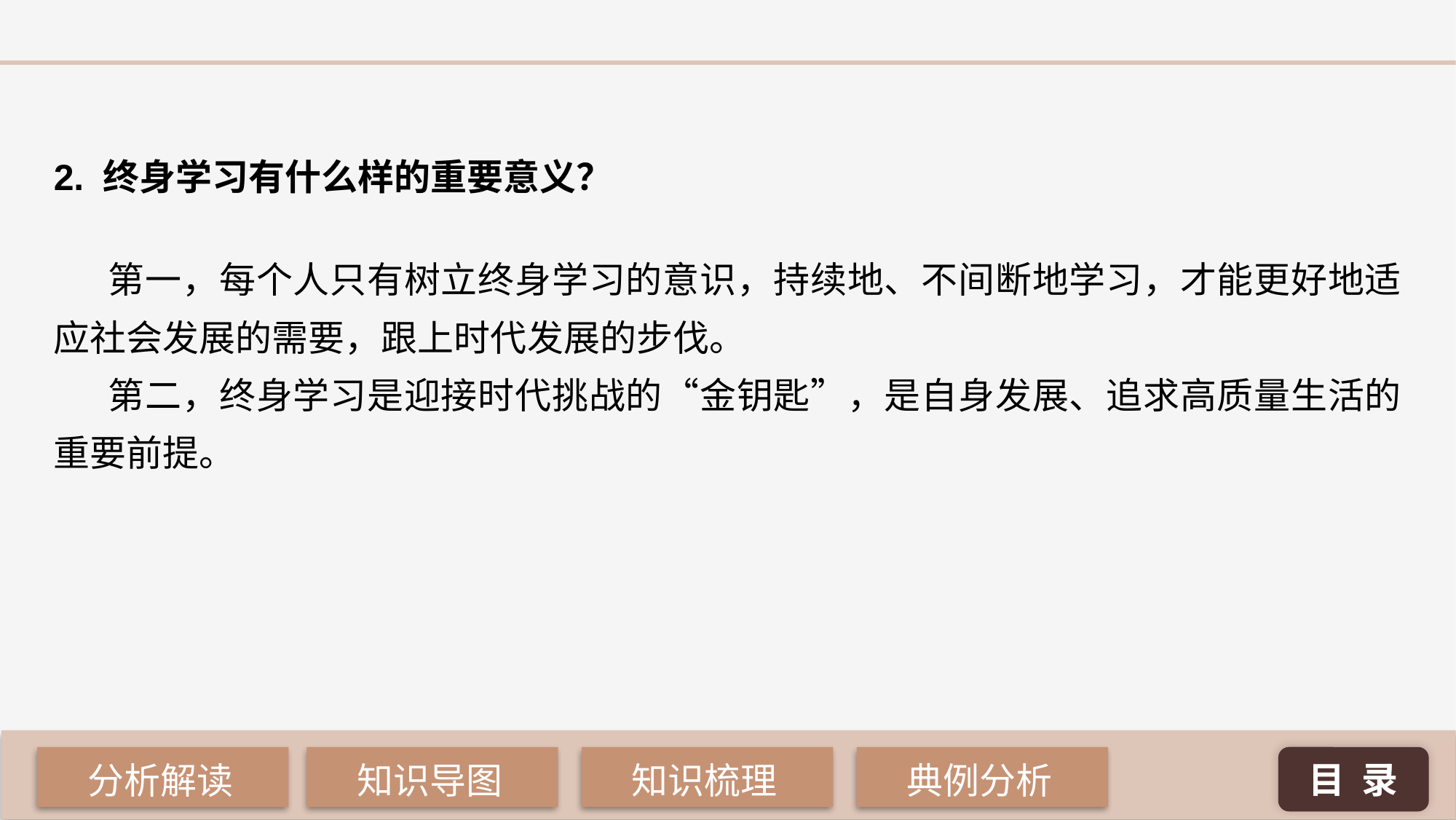

2. 终身学习有什么样的重要意义？
第一，每个人只有树立终身学习的意识，持续地、不间断地学习，才能更好地适应社会发展的需要，跟上时代发展的步伐。
第二，终身学习是迎接时代挑战的“金钥匙”，是自身发展、追求高质量生活的重要前提。